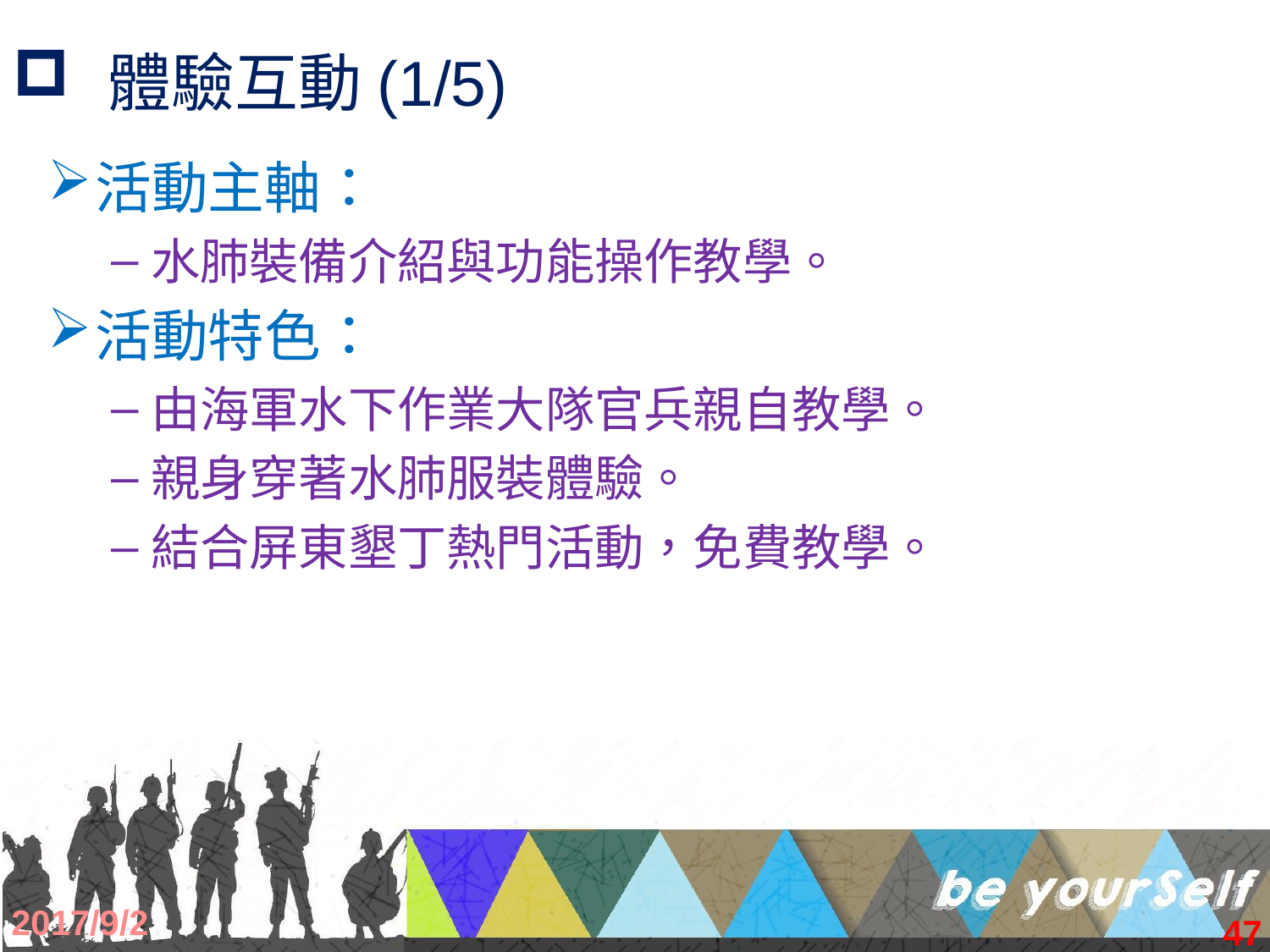

# 體驗互動(1/5)
活動主軸：
水肺裝備介紹與功能操作教學。
活動特色：
由海軍水下作業大隊官兵親自教學。
親身穿著水肺服裝體驗。
結合屏東墾丁熱門活動，免費教學。
2017/9/2
47